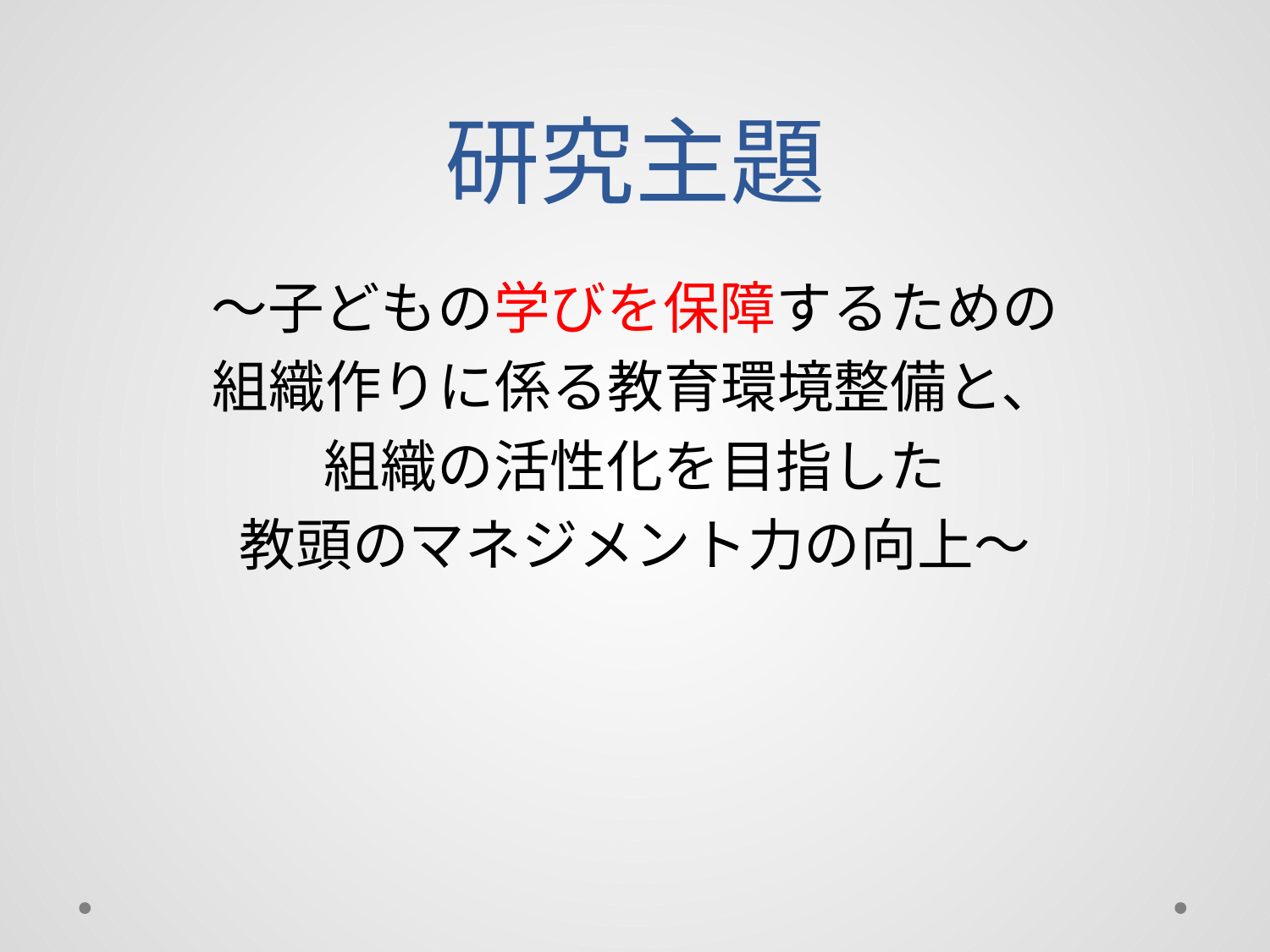

# 研究主題
～子どもの学びを保障するための
組織作りに係る教育環境整備と、
組織の活性化を目指した
教頭のマネジメント力の向上～